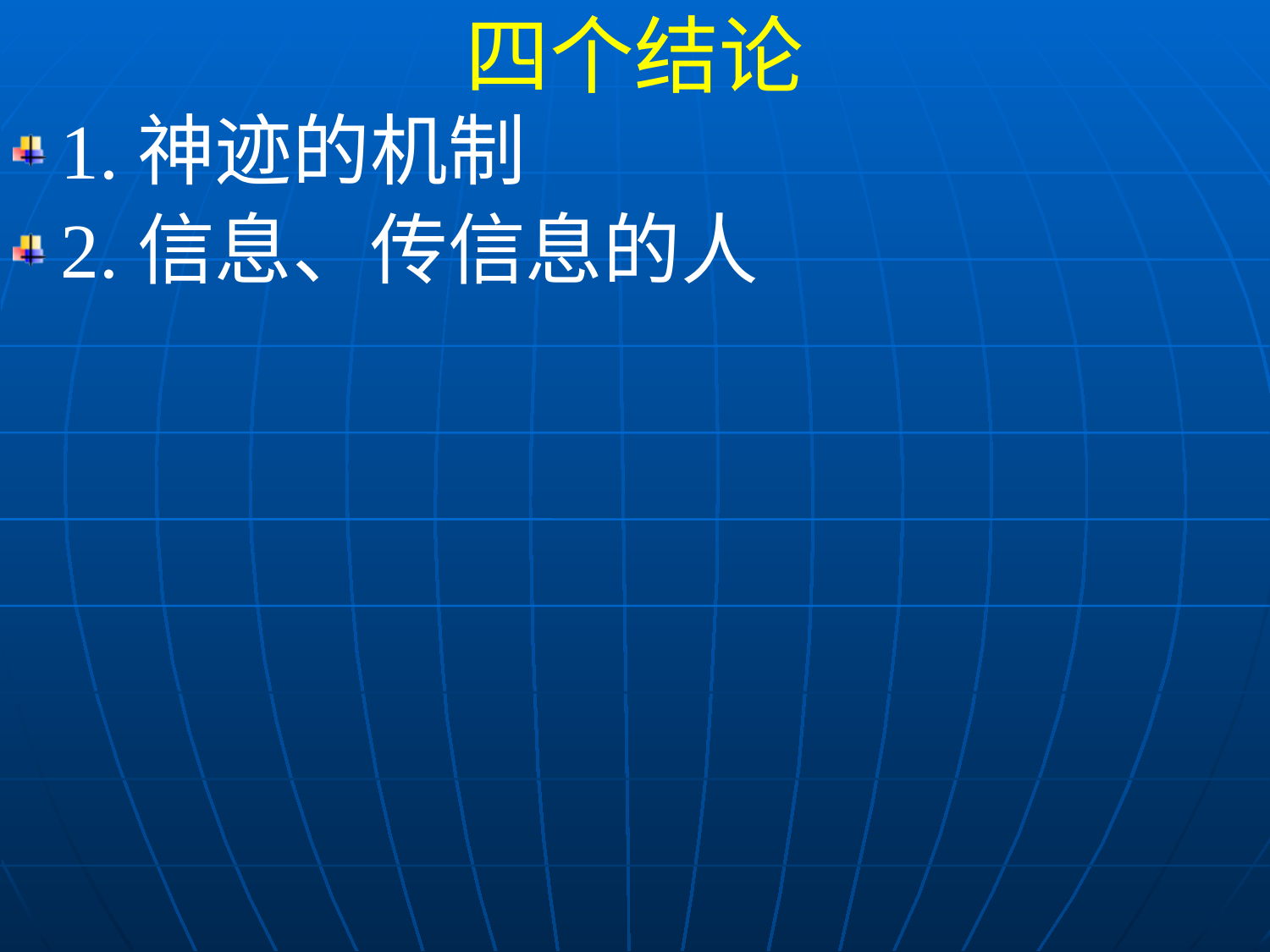

四个结论
1.神迹的机制
2.信息、传信息的人
3.今天还需要宣教的呼召吗?
4.我们在干什么